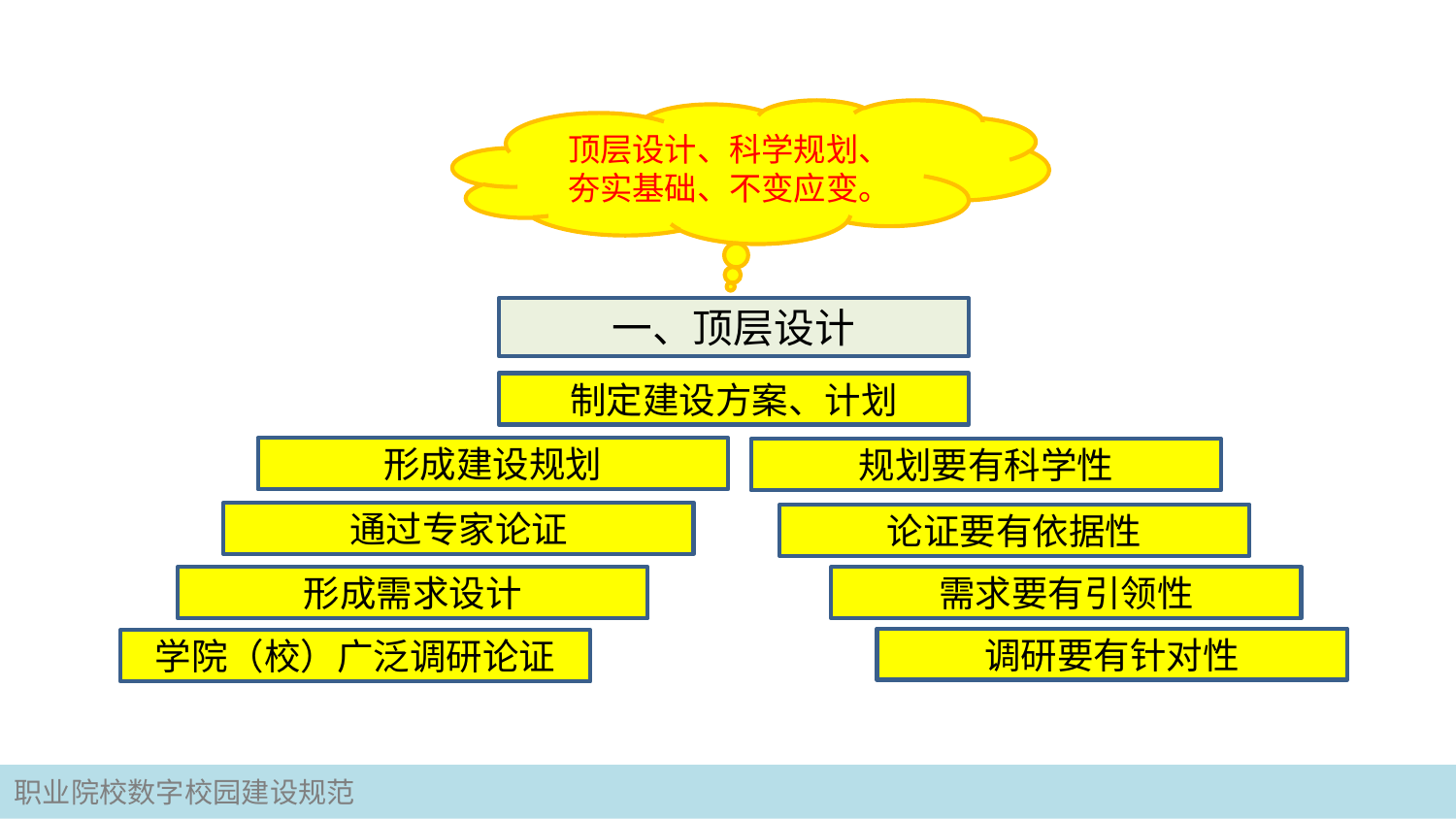

顶层设计、科学规划、
夯实基础、不变应变。
一、顶层设计
制定建设方案、计划
形成建设规划
规划要有科学性
通过专家论证
论证要有依据性
形成需求设计
需求要有引领性
调研要有针对性
学院（校）广泛调研论证
职业院校数字校园建设规范